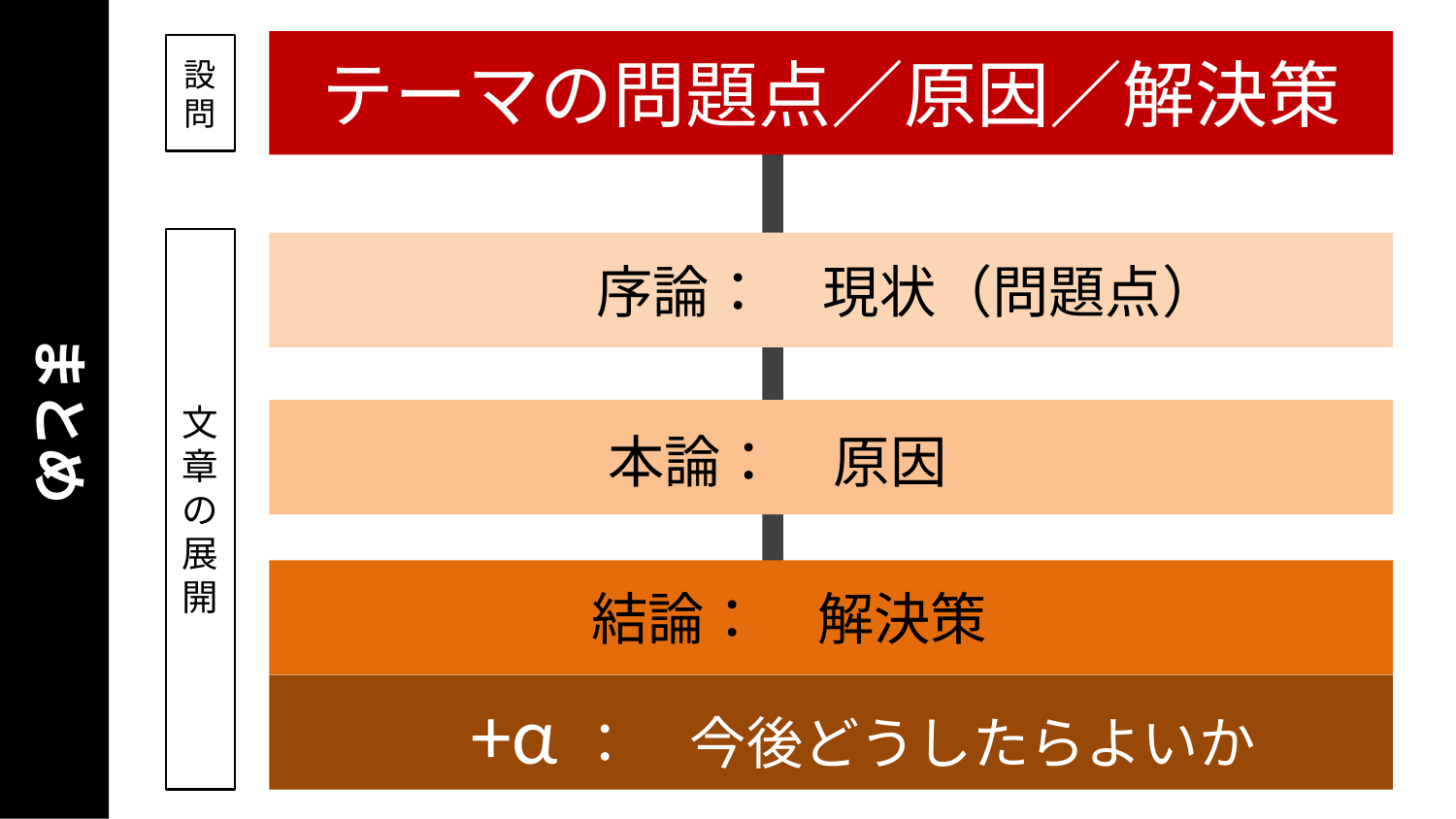

テーマの問題点／原因／解決策
設問

文章の展開
　　　　　　  序論：　現状（問題点）
まとめ
　　　　　本論：　原因
　　　　　  結論：　解決策
     +α：　今後どうしたらよいか